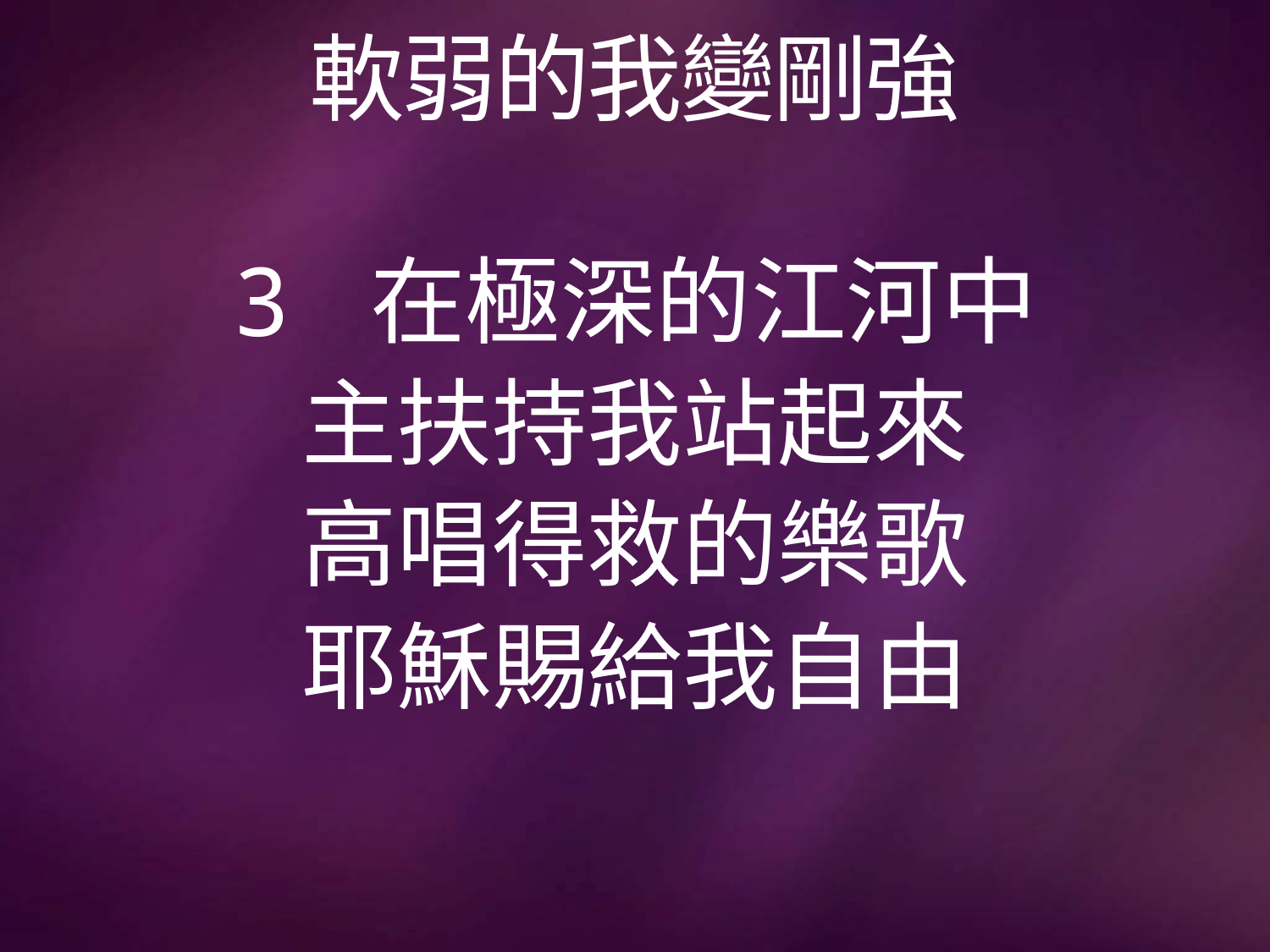

# 軟弱的我變剛強
3 在極深的江河中
主扶持我站起來
高唱得救的樂歌
耶穌賜給我自由